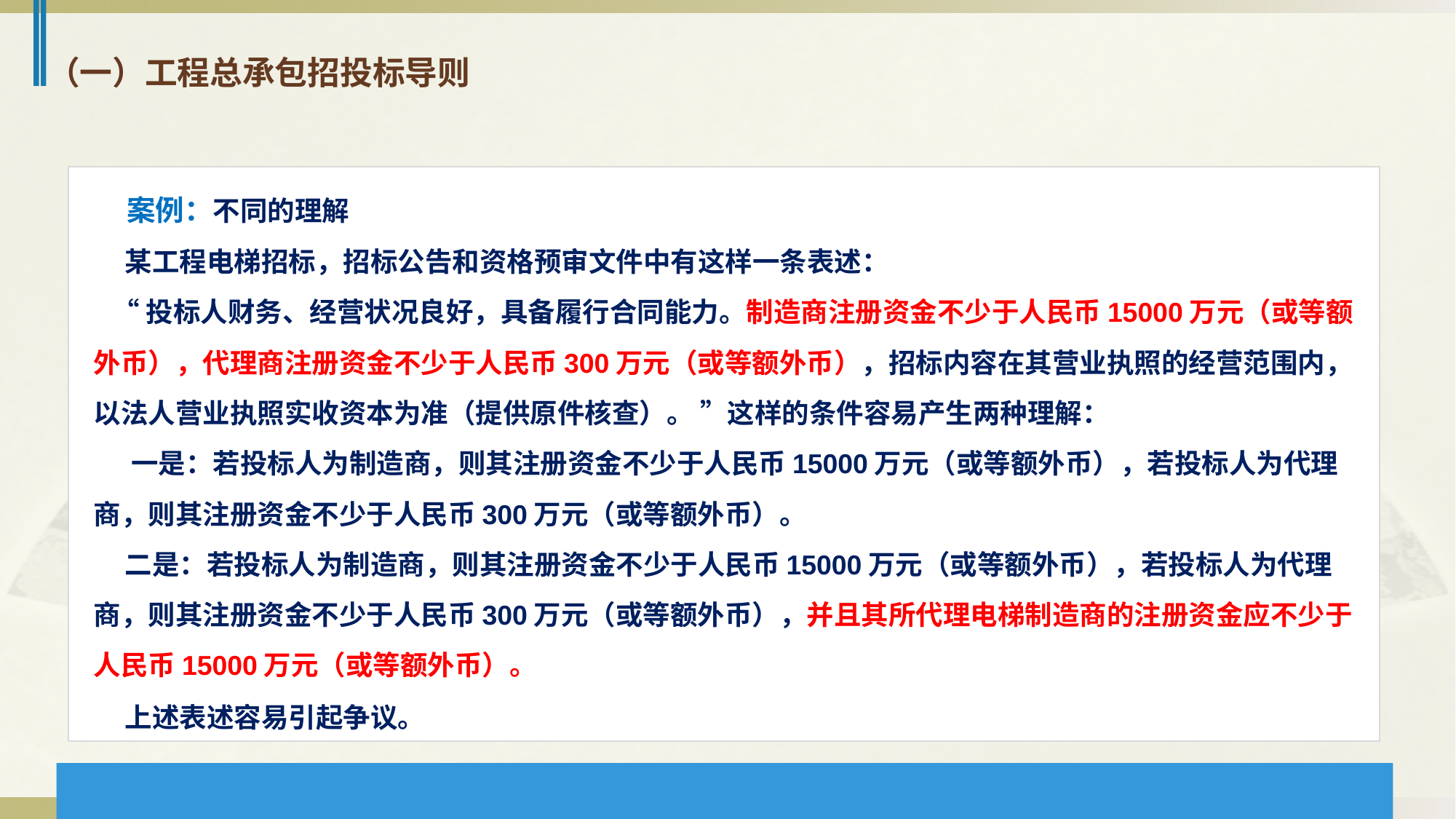

（一）工程总承包招投标导则

    案例：不同的理解
    某工程电梯招标，招标公告和资格预审文件中有这样一条表述：
   “投标人财务、经营状况良好，具备履行合同能力。制造商注册资金不少于人民币15000万元（或等额外币），代理商注册资金不少于人民币300万元（或等额外币），招标内容在其营业执照的经营范围内，以法人营业执照实收资本为准（提供原件核查）。 ”这样的条件容易产生两种理解：
     一是：若投标人为制造商，则其注册资金不少于人民币15000万元（或等额外币），若投标人为代理商，则其注册资金不少于人民币300万元（或等额外币）。
    二是：若投标人为制造商，则其注册资金不少于人民币15000万元（或等额外币），若投标人为代理商，则其注册资金不少于人民币300万元（或等额外币），并且其所代理电梯制造商的注册资金应不少于人民币15000万元（或等额外币）。
    上述表述容易引起争议。